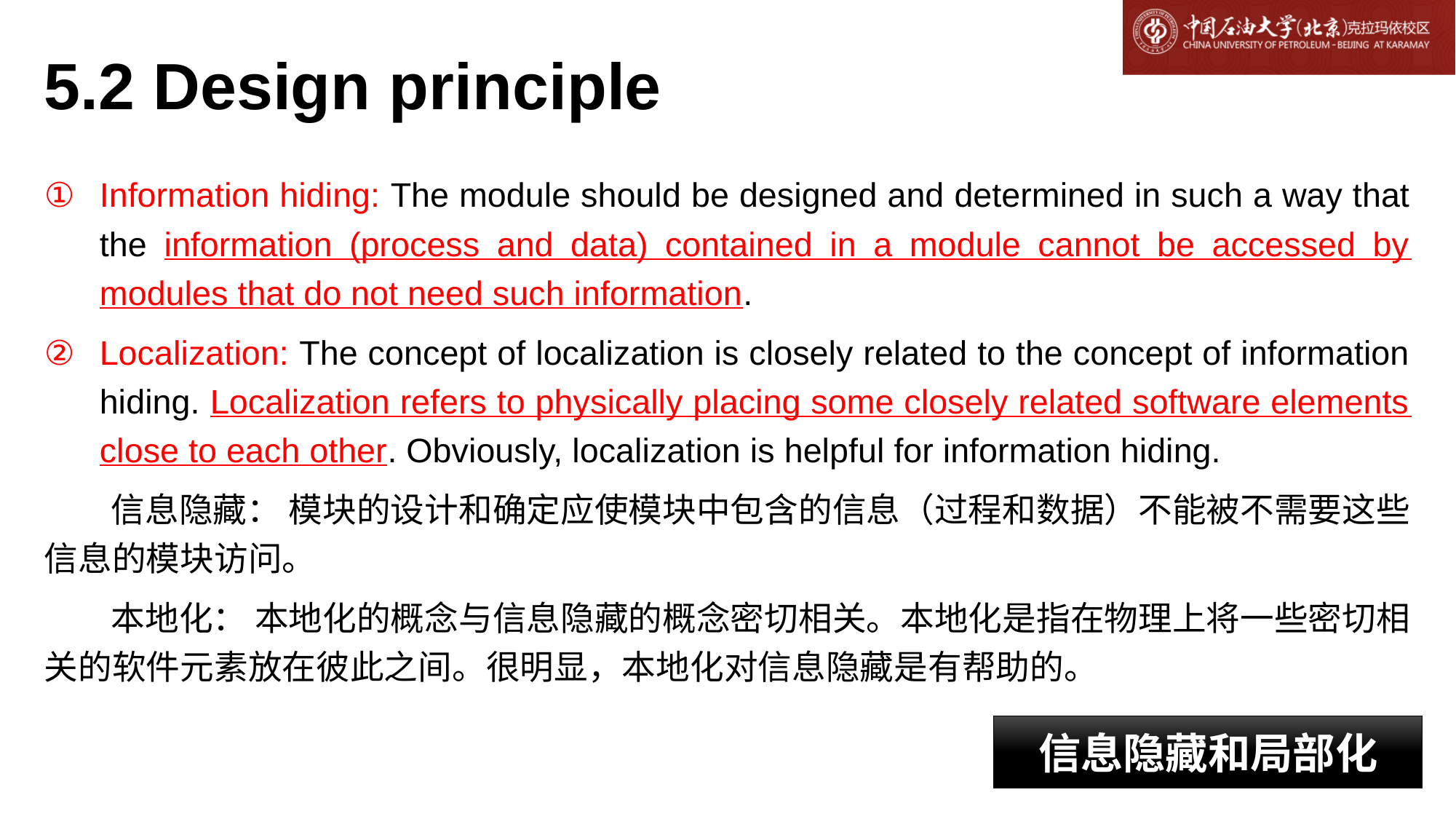

# 5.2 Design principle
Information hiding: The module should be designed and determined in such a way that the information (process and data) contained in a module cannot be accessed by modules that do not need such information.
Localization: The concept of localization is closely related to the concept of information hiding. Localization refers to physically placing some closely related software elements close to each other. Obviously, localization is helpful for information hiding.
        信息隐藏： 模块的设计和确定应使模块中包含的信息（过程和数据）不能被不需要这些信息的模块访问。
        本地化： 本地化的概念与信息隐藏的概念密切相关。本地化是指在物理上将一些密切相关的软件元素放在彼此之间。很明显，本地化对信息隐藏是有帮助的。
信息隐藏和局部化